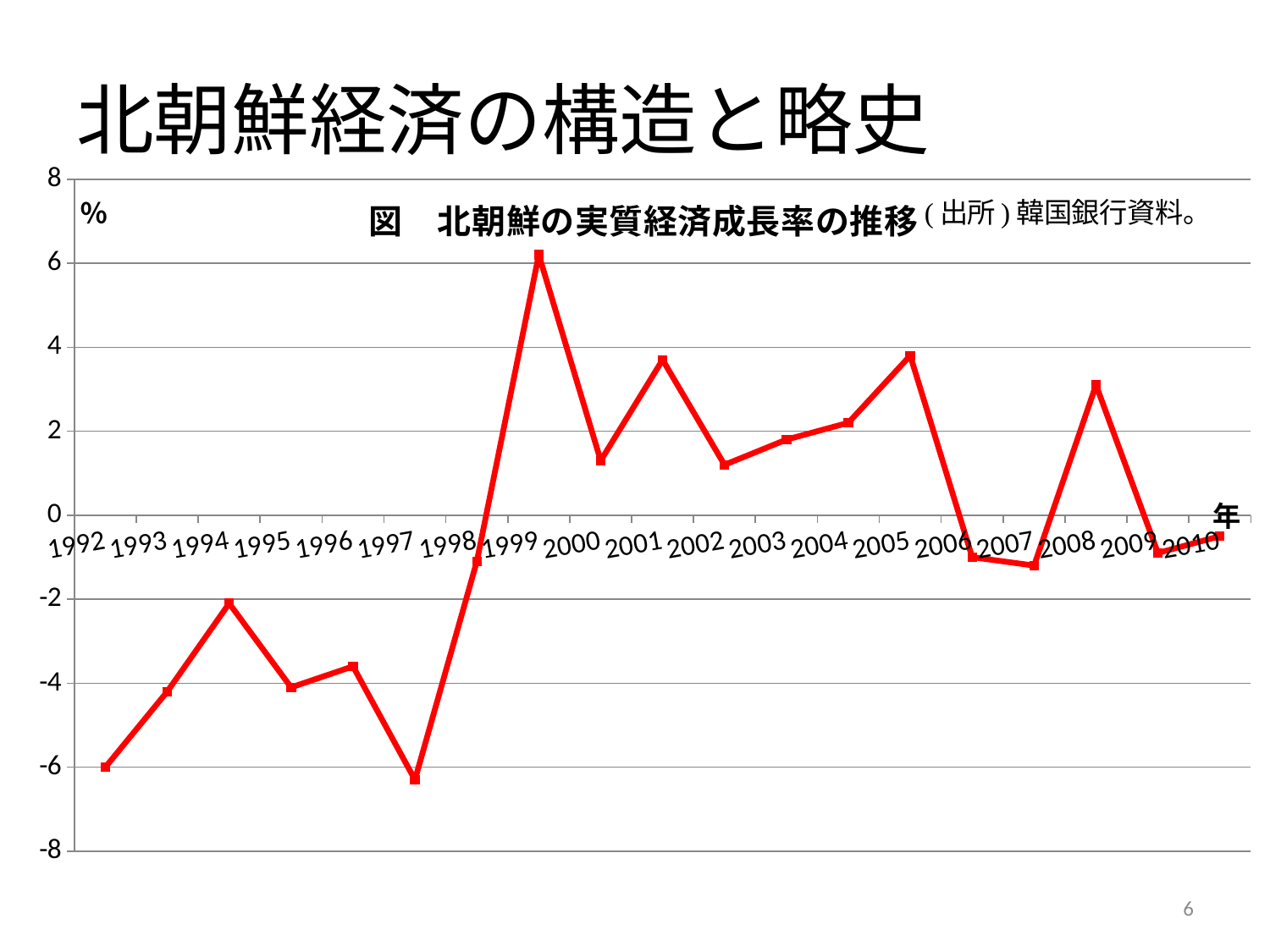

# 北朝鮮経済の構造と略史

### Chart: 図　北朝鮮の実質経済成長率の推移

| Category |  |
|---|---|
| 1992 | -6.0 |
| 1993 | -4.2 |
| 1994 | -2.1 |
| 1995 | -4.1 |
| 1996 | -3.6 |
| 1997 | -6.3 |
| 1998 | -1.1 |
| 1999 | 6.2 |
| 2000 | 1.3 |
| 2001 | 3.7 |
| 2002 | 1.2 |
| 2003 | 1.8 |
| 2004 | 2.2 |
| 2005 | 3.8 |
| 2006 | -1.0 |
| 2007 | -1.2 |
| 2008 | 3.1 |
| 2009 | -0.9 |
| 2010 | -0.5 |
6